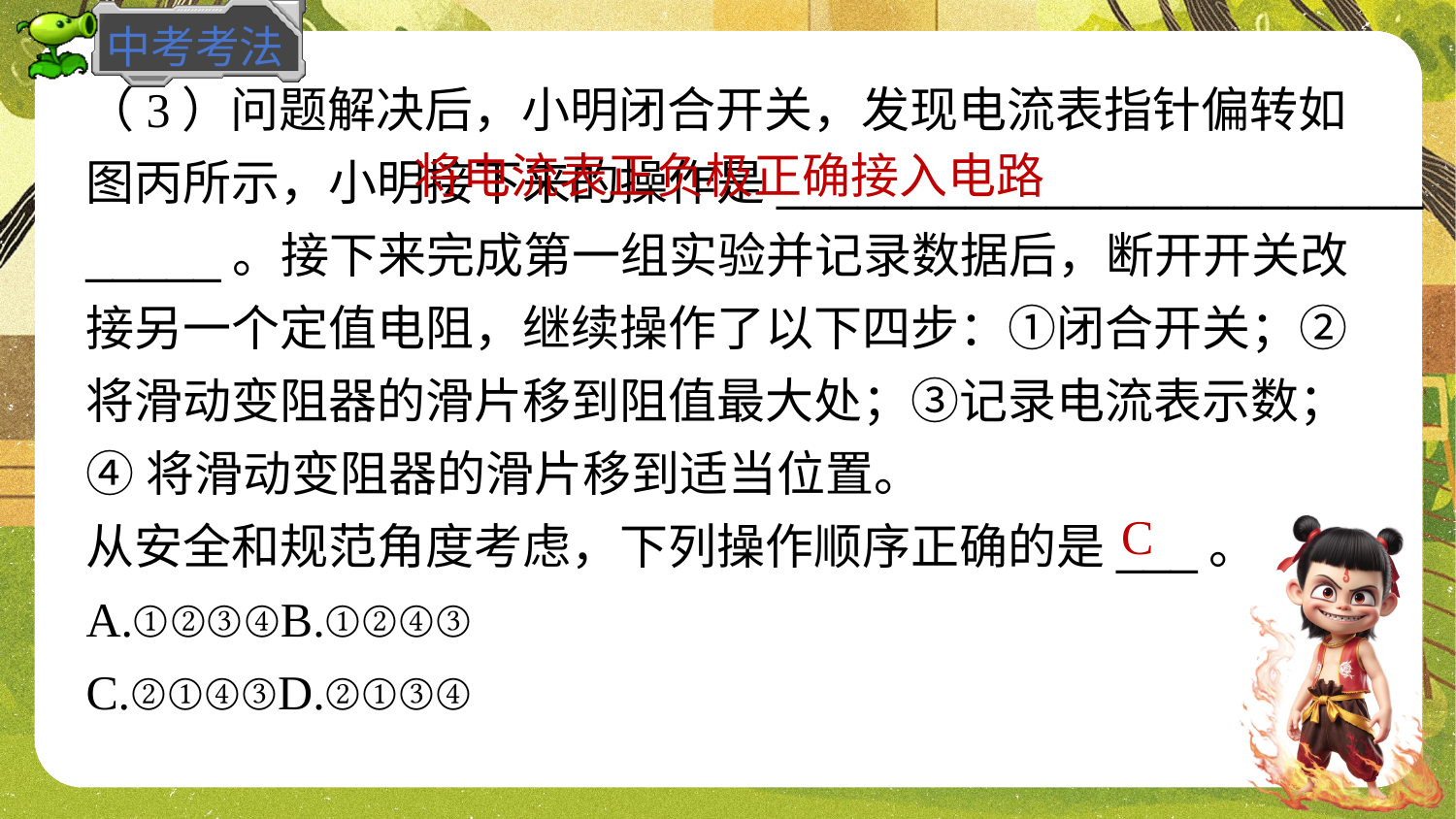

（3）问题解决后，小明闭合开关，发现电流表指针偏转如
图丙所示，小明接下来的操作是________________________
_____。接下来完成第一组实验并记录数据后，断开开关改
接另一个定值电阻，继续操作了以下四步：①闭合开关；②
将滑动变阻器的滑片移到阻值最大处；③记录电流表示数；
④将滑动变阻器的滑片移到适当位置。
从安全和规范角度考虑，下列操作顺序正确的是___。
A.①②③④B.①②④③
C.②①④③D.②①③④
                             将电流表正负极正确接入电路
C